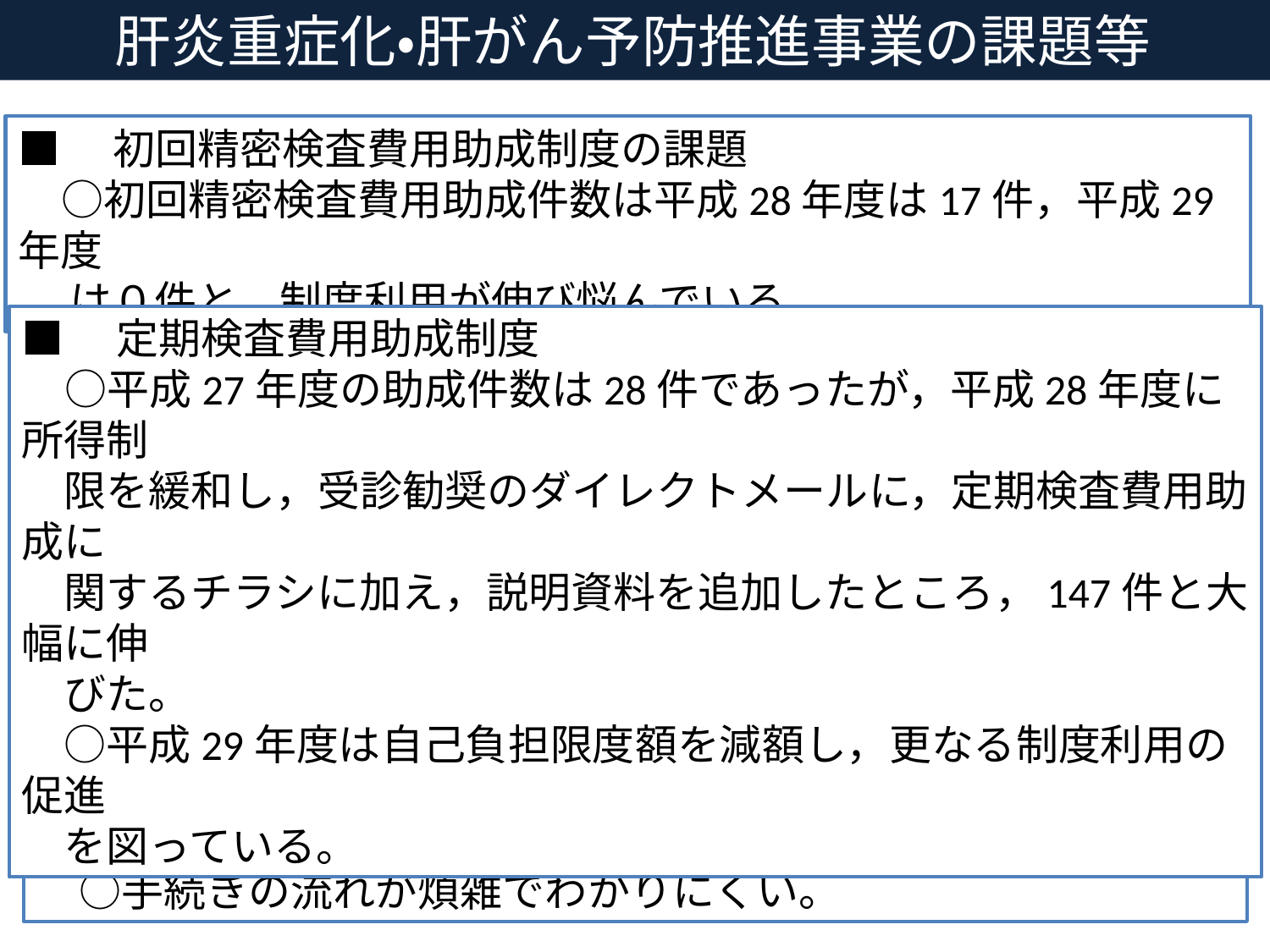

肝炎重症化・肝がん予防推進事業の課題等
■　初回精密検査費用助成制度の課題
　 ○初回精密検査費用助成件数は平成28年度は17件，平成29年度
　 は０件と，制度利用が伸び悩んでいる。
■　定期検査費用助成制度
　 ○平成27年度の助成件数は28件であったが，平成28年度に所得制
　限を緩和し，受診勧奨のダイレクトメールに，定期検査費用助成に
　関するチラシに加え，説明資料を追加したところ，147件と大幅に伸
　びた。
　○平成29年度は自己負担限度額を減額し，更なる制度利用の促進
　を図っている。
■　広島県肝疾患患者フォローアップシステム（以下「フォローアップ
　システム」という。）の課題
　 ○手続きの流れが煩雑でわかりにくい。